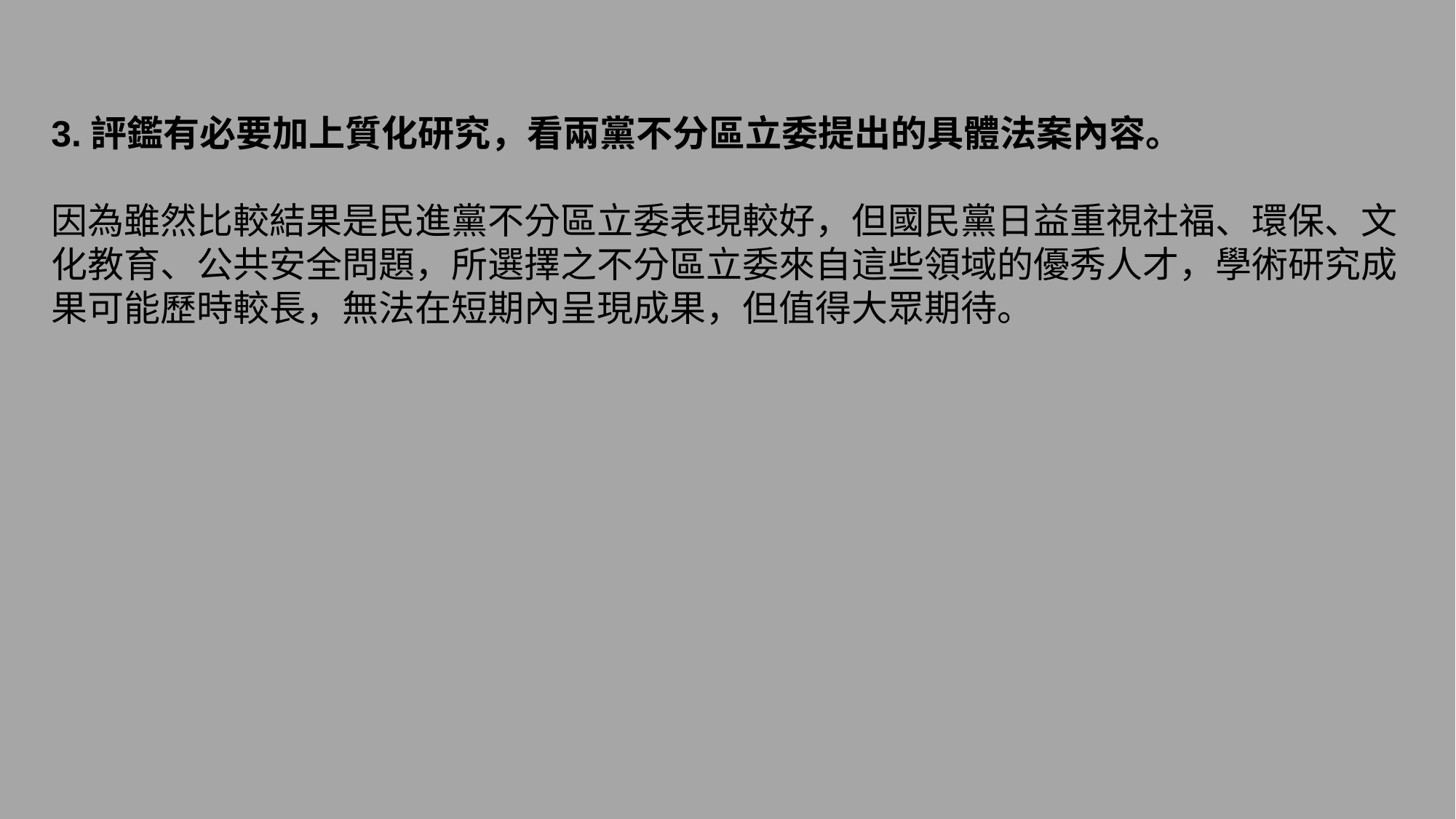

3.評鑑有必要加上質化研究，看兩黨不分區立委提出的具體法案內容。
因為雖然比較結果是民進黨不分區立委表現較好，但國民黨日益重視社福、環保、文化教育、公共安全問題，所選擇之不分區立委來自這些領域的優秀人才，學術研究成果可能歷時較長，無法在短期內呈現成果，但值得大眾期待。